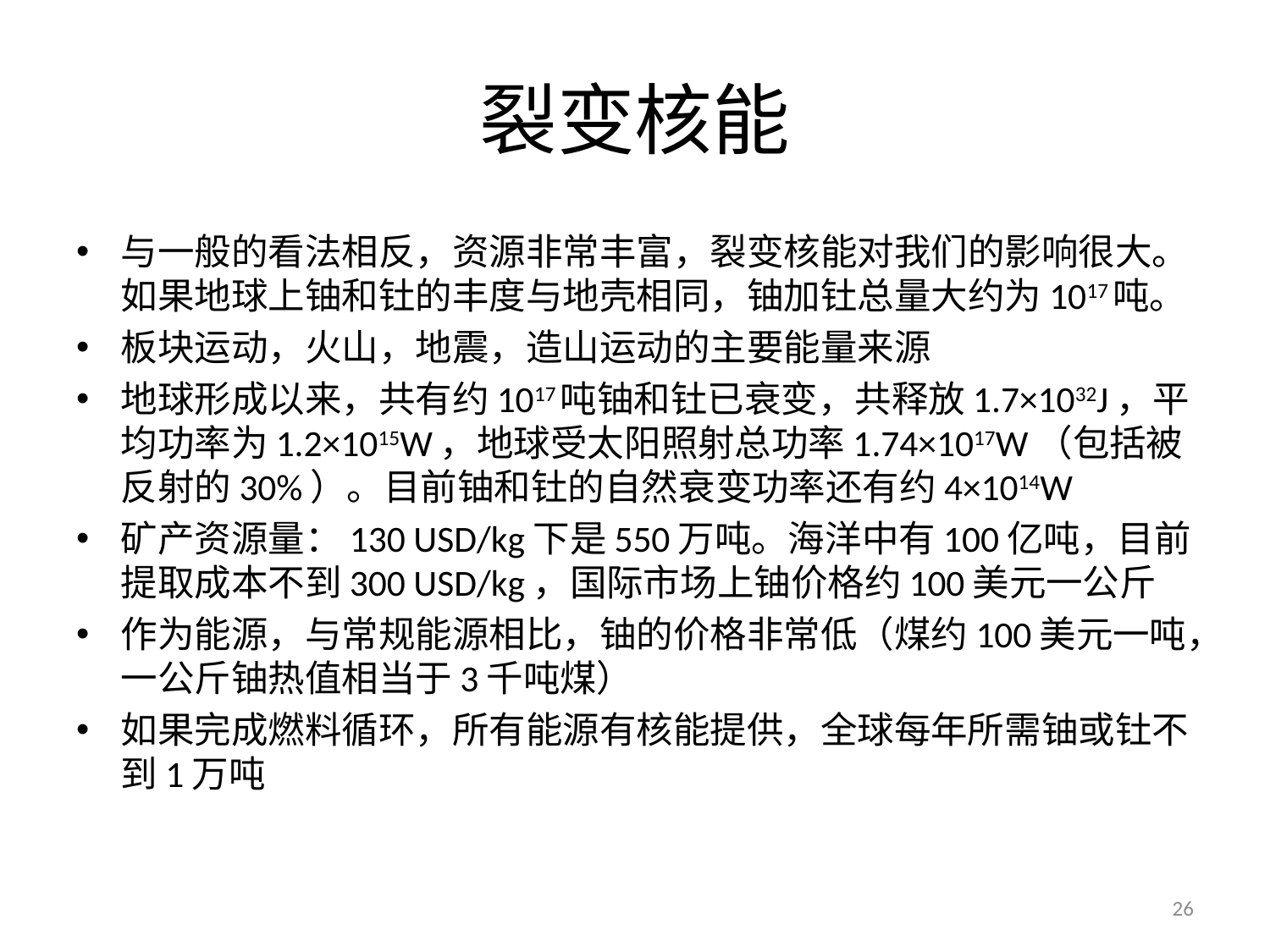

# 裂变核能
与一般的看法相反，资源非常丰富，裂变核能对我们的影响很大。如果地球上铀和钍的丰度与地壳相同，铀加钍总量大约为1017吨。
板块运动，火山，地震，造山运动的主要能量来源
地球形成以来，共有约1017吨铀和钍已衰变，共释放1.7×1032J，平均功率为1.2×1015W，地球受太阳照射总功率1.74×1017W（包括被反射的30%）。目前铀和钍的自然衰变功率还有约4×1014W
矿产资源量：130 USD/kg下是550万吨。海洋中有100亿吨，目前提取成本不到300 USD/kg，国际市场上铀价格约100美元一公斤
作为能源，与常规能源相比，铀的价格非常低（煤约100美元一吨，一公斤铀热值相当于3千吨煤）
如果完成燃料循环，所有能源有核能提供，全球每年所需铀或钍不到1万吨
26